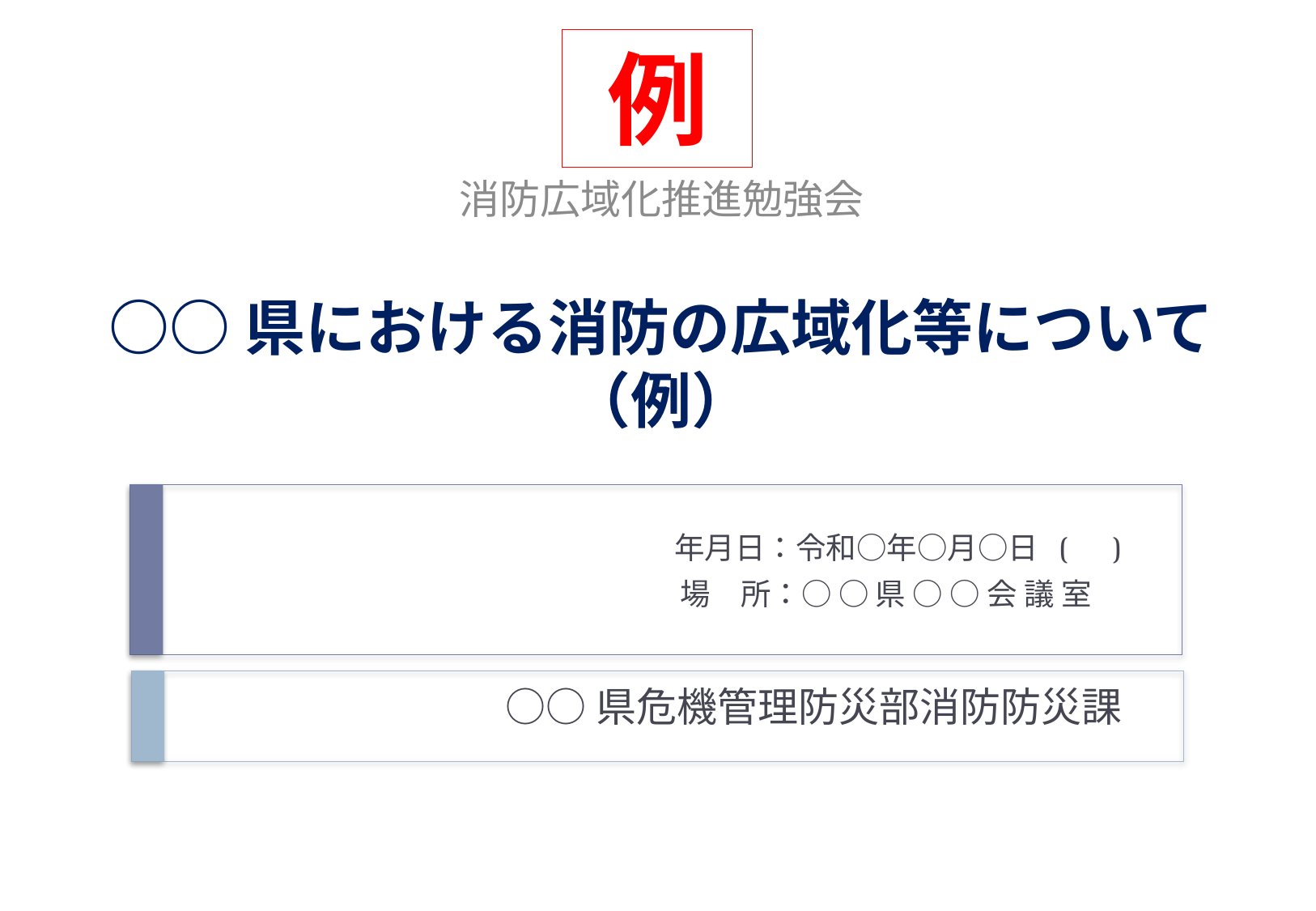

例
消防広域化推進勉強会
# ○○県における消防の広域化等について（例）
年月日：令和○年○月○日  (　)
場　所：○ ○ 県 ○ ○ 会 議 室
○○県危機管理防災部消防防災課